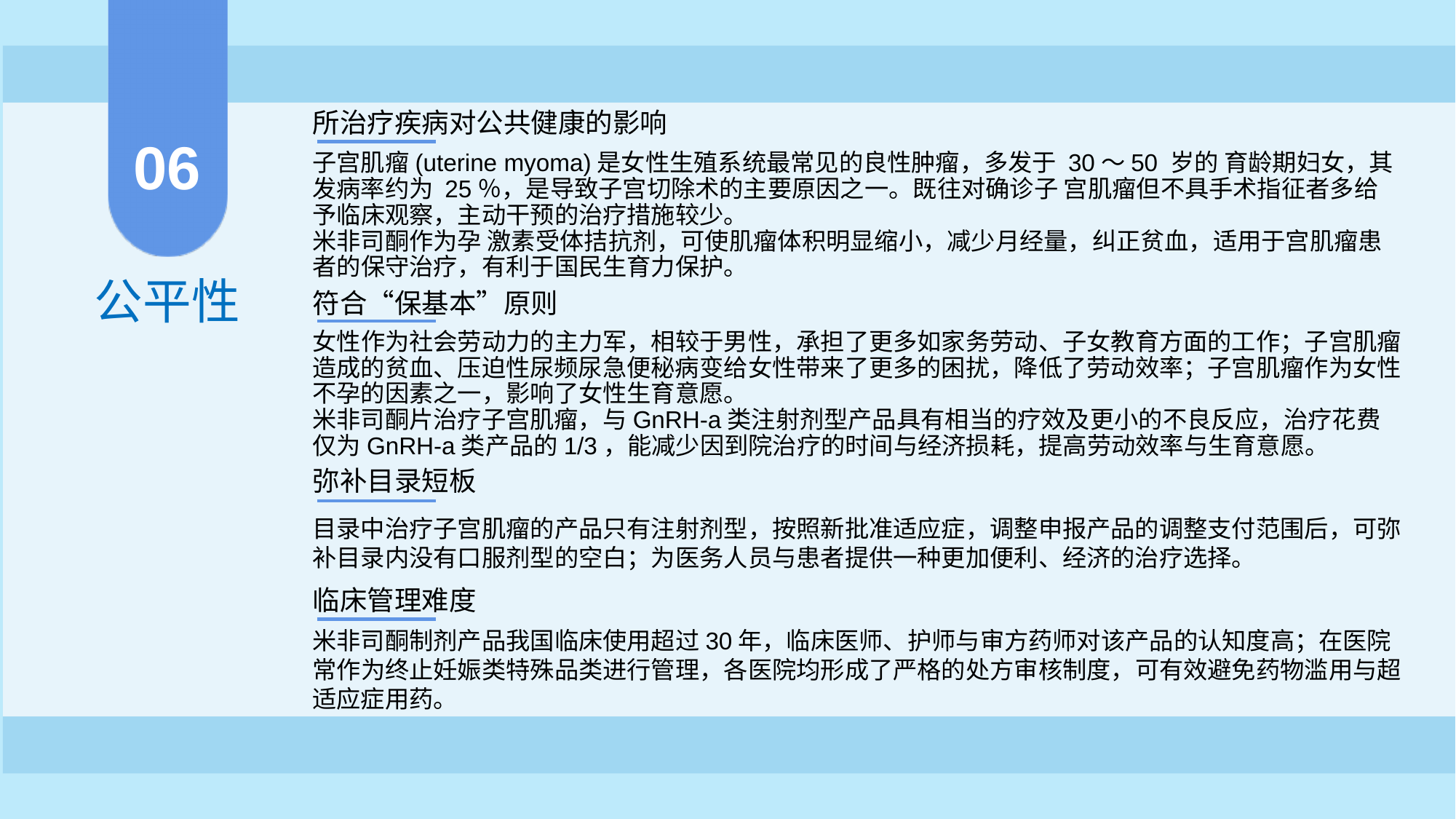

所治疗疾病对公共健康的影响
06
子宫肌瘤(uterine myoma)是女性生殖系统最常见的良性肿瘤，多发于 30～50 岁的 育龄期妇女，其发病率约为 25％，是导致子宫切除术的主要原因之一。既往对确诊子 宫肌瘤但不具手术指征者多给予临床观察，主动干预的治疗措施较少。
米非司酮作为孕 激素受体拮抗剂，可使肌瘤体积明显缩小，减少月经量，纠正贫血，适用于宫肌瘤患者的保守治疗，有利于国民生育力保护。
公平性
符合“保基本”原则
女性作为社会劳动力的主力军，相较于男性，承担了更多如家务劳动、子女教育方面的工作；子宫肌瘤造成的贫血、压迫性尿频尿急便秘病变给女性带来了更多的困扰，降低了劳动效率；子宫肌瘤作为女性不孕的因素之一，影响了女性生育意愿。
米非司酮片治疗子宫肌瘤，与GnRH-a类注射剂型产品具有相当的疗效及更小的不良反应，治疗花费仅为GnRH-a类产品的1/3，能减少因到院治疗的时间与经济损耗，提高劳动效率与生育意愿。
弥补目录短板
目录中治疗子宫肌瘤的产品只有注射剂型，按照新批准适应症，调整申报产品的调整支付范围后，可弥补目录内没有口服剂型的空白；为医务人员与患者提供一种更加便利、经济的治疗选择。
临床管理难度
米非司酮制剂产品我国临床使用超过30年，临床医师、护师与审方药师对该产品的认知度高；在医院常作为终止妊娠类特殊品类进行管理，各医院均形成了严格的处方审核制度，可有效避免药物滥用与超适应症用药。